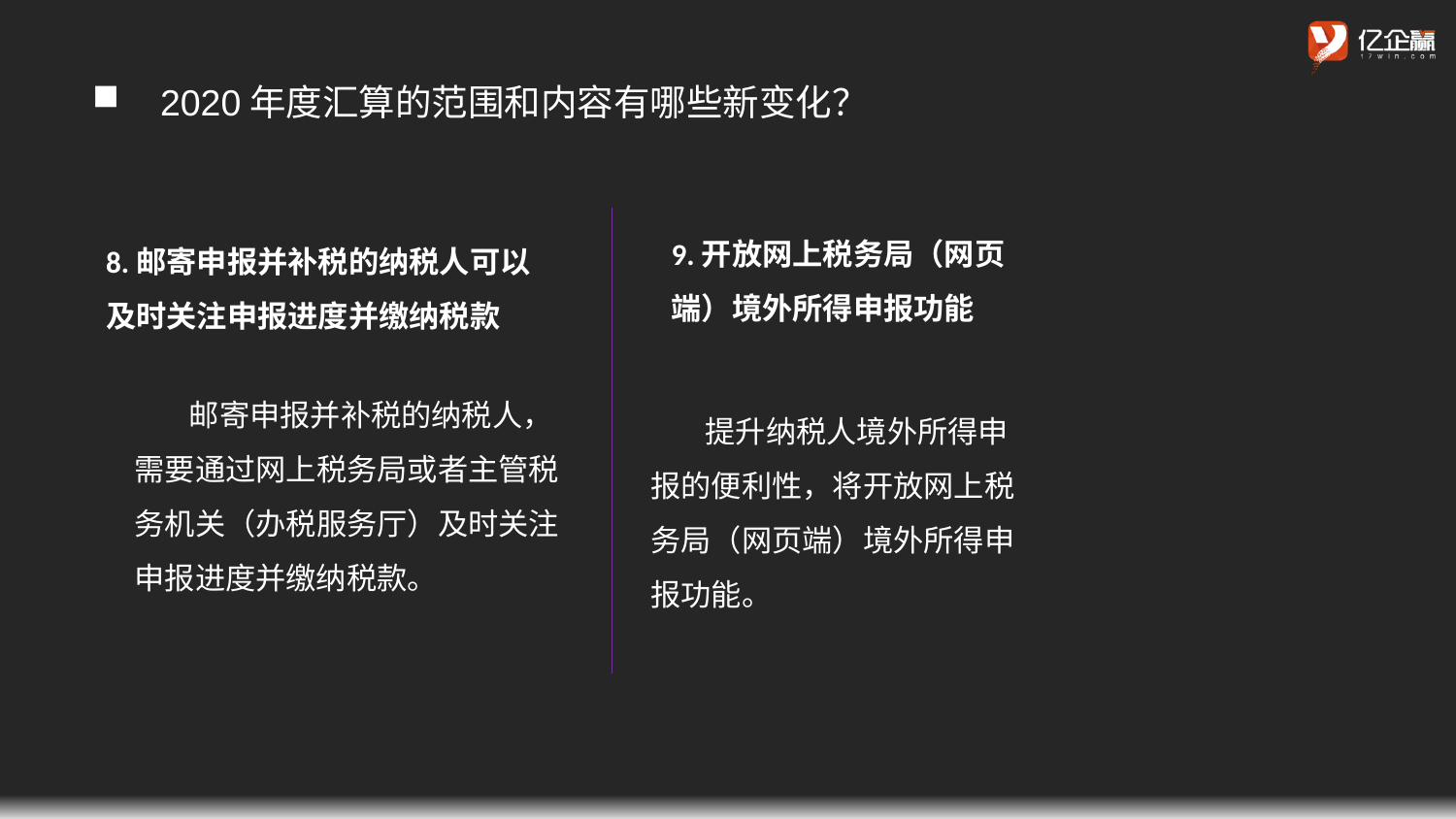

2020年度汇算的范围和内容有哪些新变化？
8.邮寄申报并补税的纳税人可以及时关注申报进度并缴纳税款
9.开放网上税务局（网页端）境外所得申报功能
邮寄申报并补税的纳税人，需要通过网上税务局或者主管税务机关（办税服务厅）及时关注申报进度并缴纳税款。

提升纳税人境外所得申报的便利性，将开放网上税务局（网页端）境外所得申报功能。